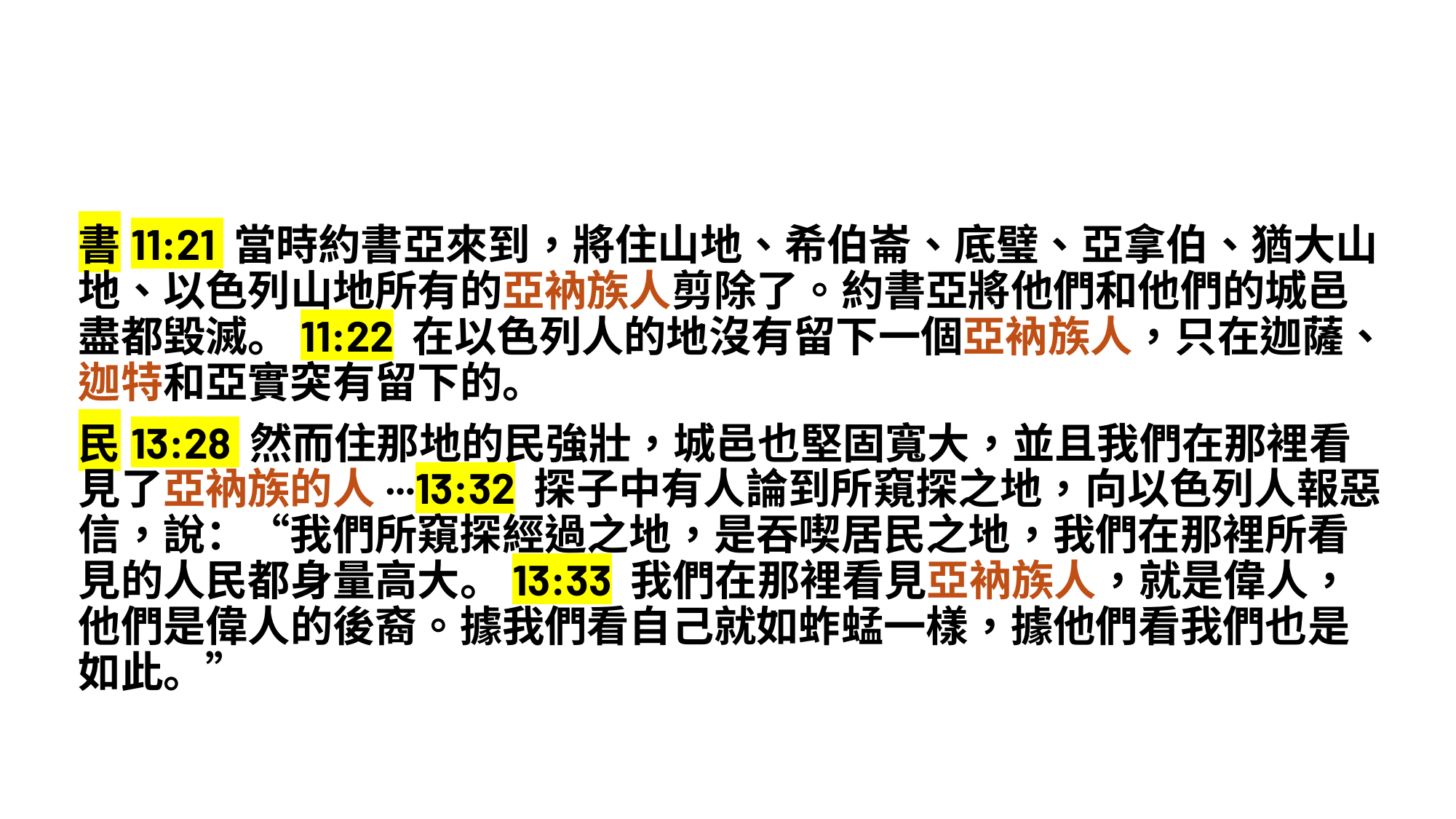

書11:21 當時約書亞來到，將住山地、希伯崙、底璧、亞拿伯、猶大山地、以色列山地所有的亞衲族人剪除了。約書亞將他們和他們的城邑盡都毀滅。11:22 在以色列人的地沒有留下一個亞衲族人，只在迦薩、迦特和亞實突有留下的。
民13:28 然而住那地的民強壯，城邑也堅固寬大，並且我們在那裡看見了亞衲族的人···13:32 探子中有人論到所窺探之地，向以色列人報惡信，說：“我們所窺探經過之地，是吞喫居民之地，我們在那裡所看見的人民都身量高大。13:33 我們在那裡看見亞衲族人，就是偉人，他們是偉人的後裔。據我們看自己就如蚱蜢一樣，據他們看我們也是如此。”